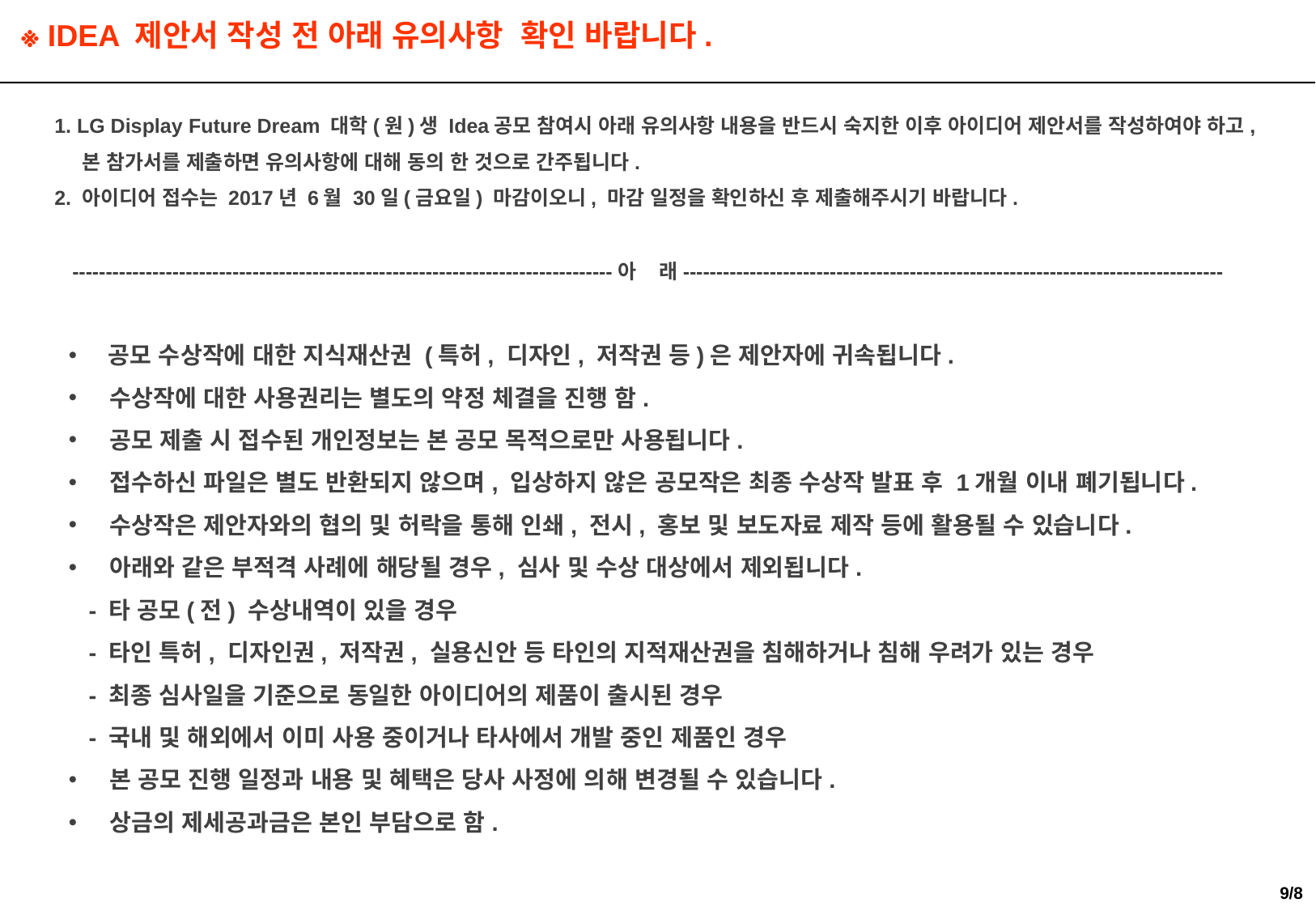

※ IDEA 제안서 작성 전 아래 유의사항  확인 바랍니다.
1. LG Display Future Dream 대학(원)생 Idea공모 참여시 아래 유의사항 내용을 반드시 숙지한 이후 아이디어 제안서를 작성하여야 하고,
    본 참가서를 제출하면 유의사항에 대해 동의 한 것으로 간주됩니다.
2. 아이디어 접수는 2017년 6월 30일(금요일) 마감이오니, 마감 일정을 확인하신 후 제출해주시기 바랍니다.
---------------------------------------------------------------------------------아    래---------------------------------------------------------------------------------
 공모 수상작에 대한 지식재산권 (특허, 디자인, 저작권 등)은 제안자에 귀속됩니다.
 수상작에 대한 사용권리는 별도의 약정 체결을 진행 함.
 공모 제출 시 접수된 개인정보는 본 공모 목적으로만 사용됩니다.
 접수하신 파일은 별도 반환되지 않으며, 입상하지 않은 공모작은 최종 수상작 발표 후 1개월 이내 폐기됩니다.
 수상작은 제안자와의 협의 및 허락을 통해 인쇄, 전시, 홍보 및 보도자료 제작 등에 활용될 수 있습니다.
 아래와 같은 부적격 사례에 해당될 경우, 심사 및 수상 대상에서 제외됩니다.
   - 타 공모(전) 수상내역이 있을 경우
   - 타인 특허, 디자인권, 저작권, 실용신안 등 타인의 지적재산권을 침해하거나 침해 우려가 있는 경우
   - 최종 심사일을 기준으로 동일한 아이디어의 제품이 출시된 경우
   - 국내 및 해외에서 이미 사용 중이거나 타사에서 개발 중인 제품인 경우
 본 공모 진행 일정과 내용 및 혜택은 당사 사정에 의해 변경될 수 있습니다.
 상금의 제세공과금은 본인 부담으로 함.
9/8